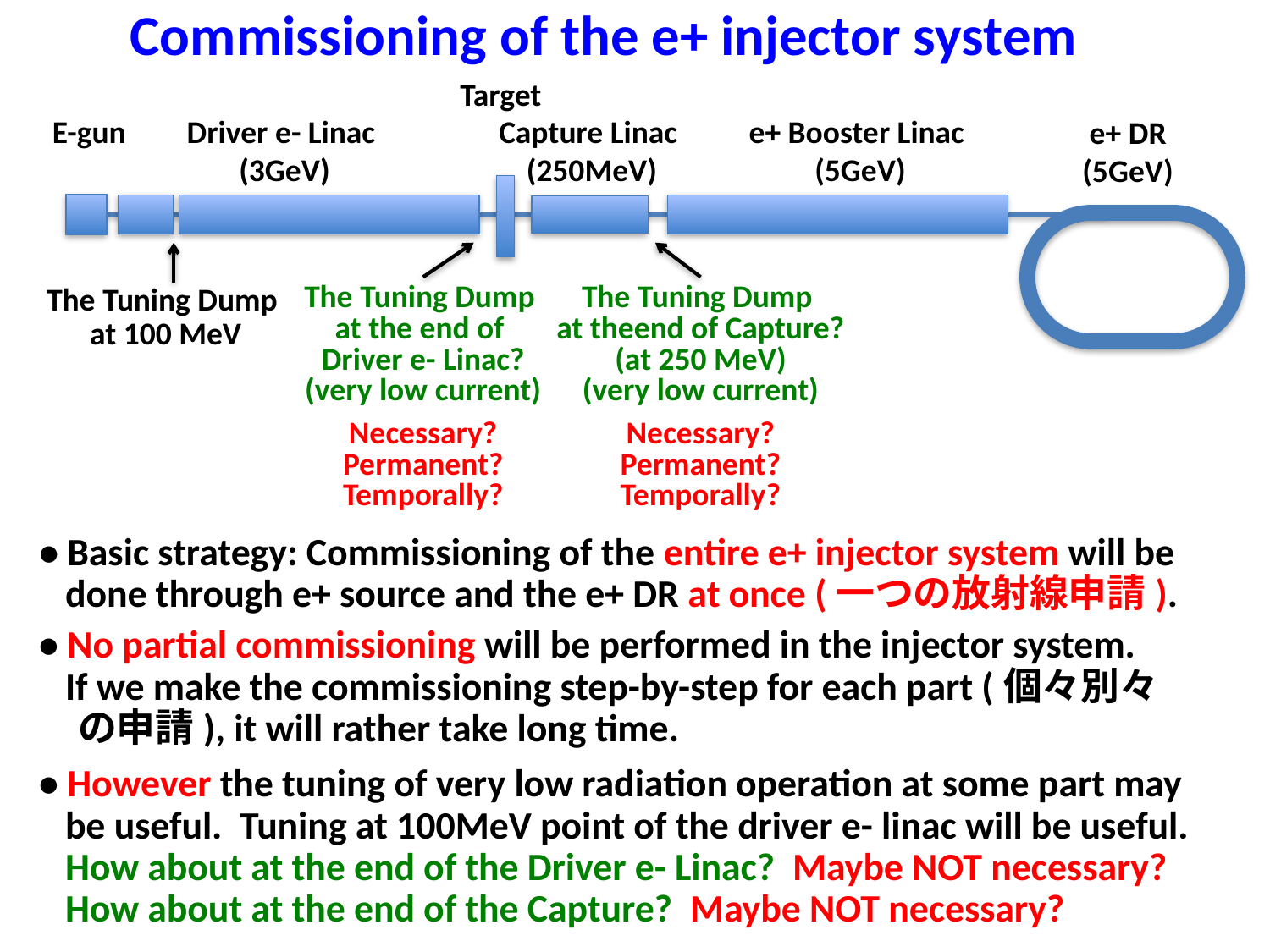

Commissioning of the e+ injector system
Target
E-gun
Driver e- Linac
(3GeV)
Capture Linac
(250MeV)
e+ Booster Linac
(5GeV)
e+ DR
(5GeV)

The Tuning Dump
at 100 MeV
The Tuning Dump
at the end of
Driver e- Linac?
(very low current)

Necessary?
Permanent?
Temporally?
The Tuning Dump
at theend of Capture? (at 250 MeV)
(very low current)

Necessary?
Permanent?
Temporally?
• Basic strategy: Commissioning of the entire e+ injector system will be
   done through e+ source and the e+ DR at once (一つの放射線申請).
• No partial commissioning will be performed in the injector system.
   If we make the commissioning step-by-step for each part (個々別々
　の申請), it will rather take long time.
• However the tuning of very low radiation operation at some part may
   be useful.  Tuning at 100MeV point of the driver e- linac will be useful.
   How about at the end of the Driver e- Linac?  Maybe NOT necessary?
   How about at the end of the Capture?  Maybe NOT necessary?